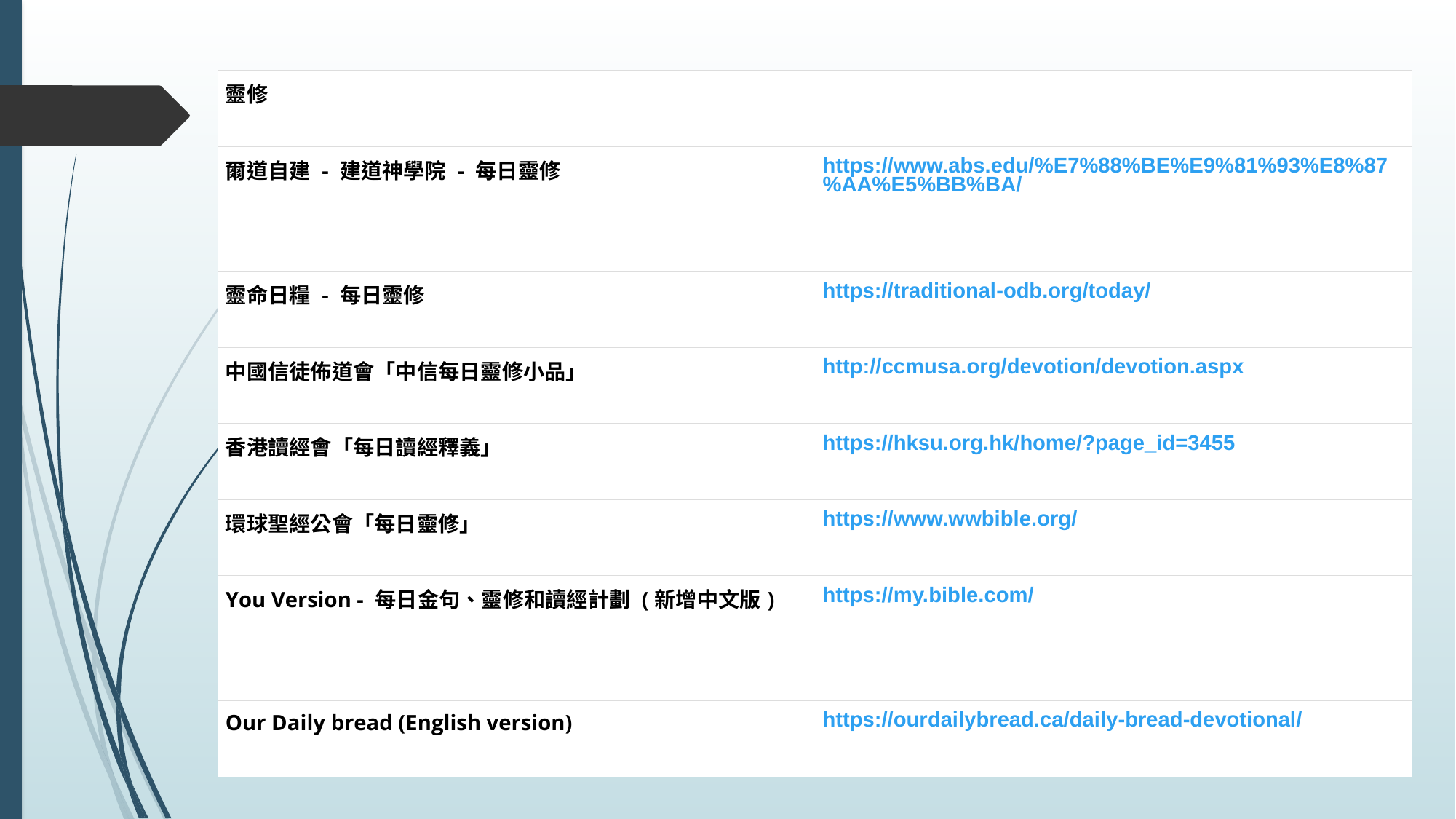

#
| 靈修 |  |
| --- | --- |
| 爾道自建 - 建道神學院 - 每日靈修 | https://www.abs.edu/%E7%88%BE%E9%81%93%E8%87%AA%E5%BB%BA/ |
| 靈命日糧 - 每日靈修 | https://traditional-odb.org/today/ |
| 中國信徒佈道會「中信每日靈修小品」 | http://ccmusa.org/devotion/devotion.aspx |
| 香港讀經會「每日讀經釋義」 | https://hksu.org.hk/home/?page\_id=3455 |
| 環球聖經公會「每日靈修」 | https://www.wwbible.org/ |
| You Version - 每日金句、靈修和讀經計劃 (新增中文版) | https://my.bible.com/ |
| Our Daily bread (English version) | https://ourdailybread.ca/daily-bread-devotional/ |